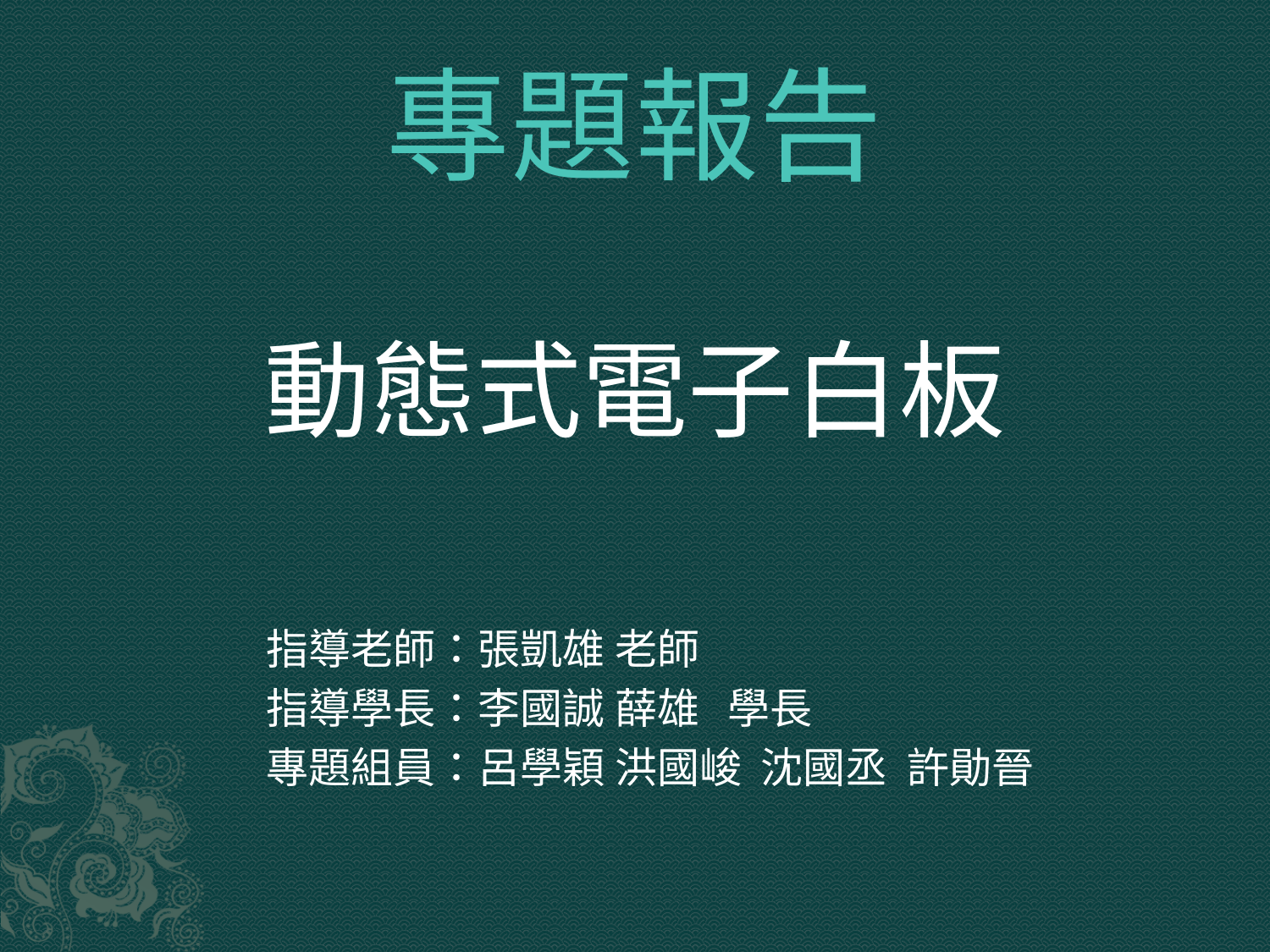

# 專題報告
動態式電子白板
		指導老師：張凱雄 老師
		指導學長：李國誠 薛雄   學長
		專題組員：呂學穎 洪國峻  沈國丞  許勛晉